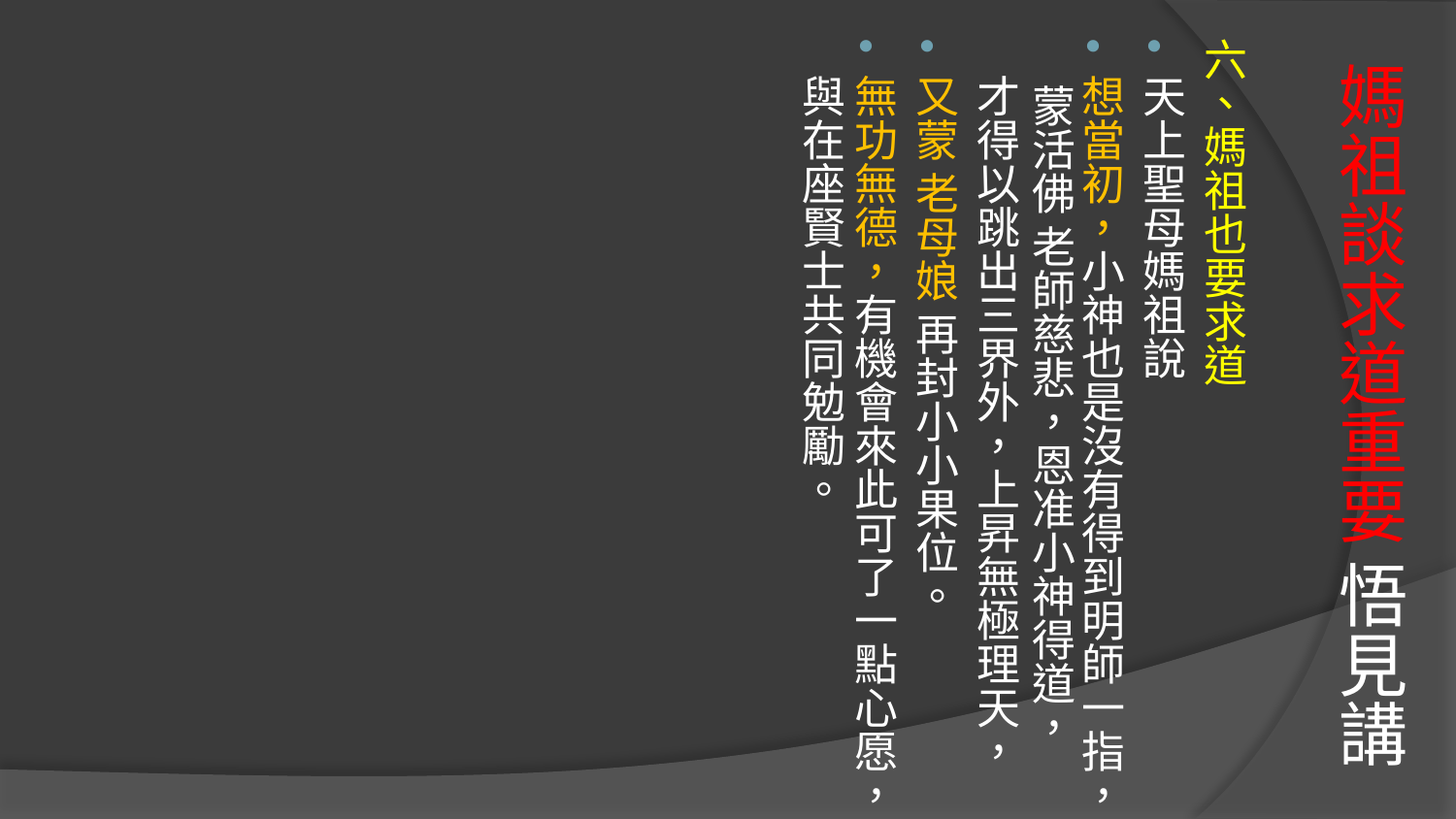

六、媽祖也要求道
天上聖母媽祖說
想當初，小神也是沒有得到明師一指， 蒙活佛 老師慈悲，恩准小神得道，才得以跳出三界外，上昇無極理天，
又蒙 老母娘 再封小小果位。
無功無德，有機會來此可了一點心愿，與在座賢士共同勉勵。

# 媽祖談求道重要 悟見講